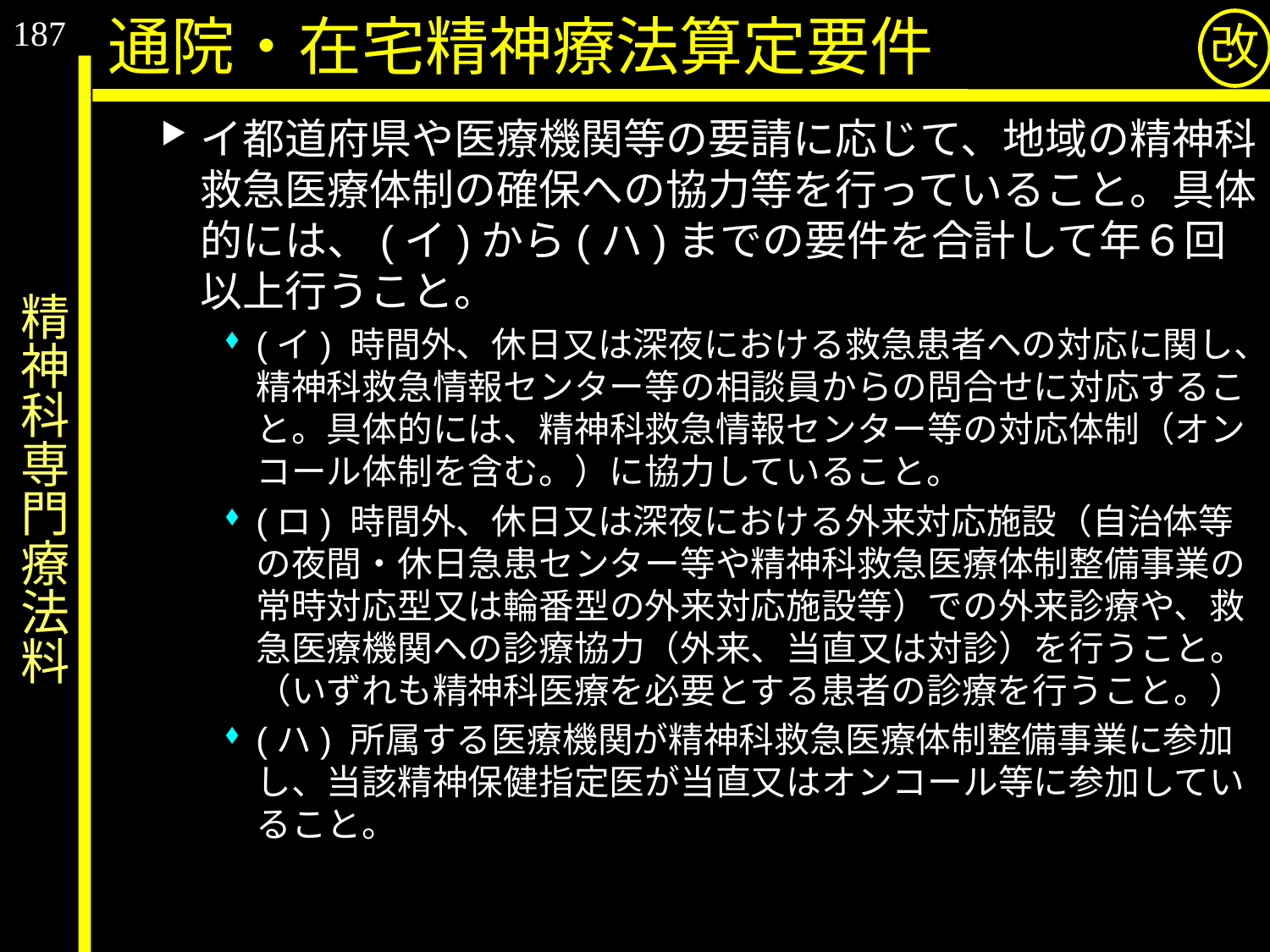

187
通院・在宅精神療法算定要件
改

イ都道府県や医療機関等の要請に応じて、地域の精神科救急医療体制の確保への協力等を行っていること。具体的には、(イ)から(ハ)までの要件を合計して年６回以上行うこと。
(イ) 時間外、休日又は深夜における救急患者への対応に関し、精神科救急情報センター等の相談員からの問合せに対応すること。具体的には、精神科救急情報センター等の対応体制（オンコール体制を含む。）に協力していること。
(ロ) 時間外、休日又は深夜における外来対応施設（自治体等の夜間・休日急患センター等や精神科救急医療体制整備事業の常時対応型又は輪番型の外来対応施設等）での外来診療や、救急医療機関への診療協力（外来、当直又は対診）を行うこと。（いずれも精神科医療を必要とする患者の診療を行うこと。）
(ハ) 所属する医療機関が精神科救急医療体制整備事業に参加し、当該精神保健指定医が当直又はオンコール等に参加していること。
# 精神科専門療法料